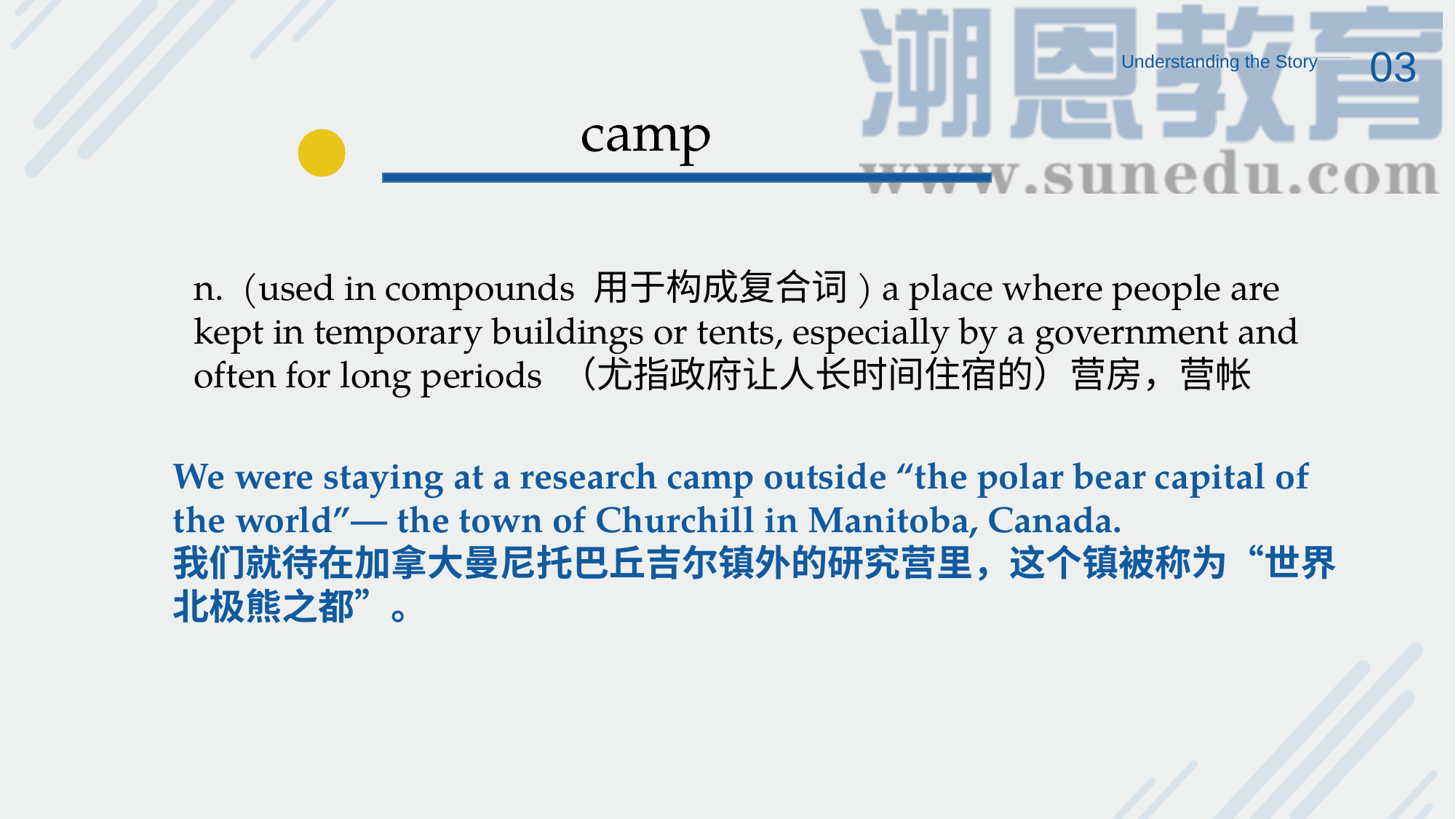

03
Understanding the Story
camp

n.  (used in compounds 用于构成复合词) a place where people are kept in temporary buildings or tents, especially by a government and often for long periods （尤指政府让人长时间住宿的）营房，营帐
We were staying at a research camp outside “the polar bear capital of the world”— the town of Churchill in Manitoba, Canada.
我们就待在加拿大曼尼托巴丘吉尔镇外的研究营里，这个镇被称为“世界北极熊之都”。